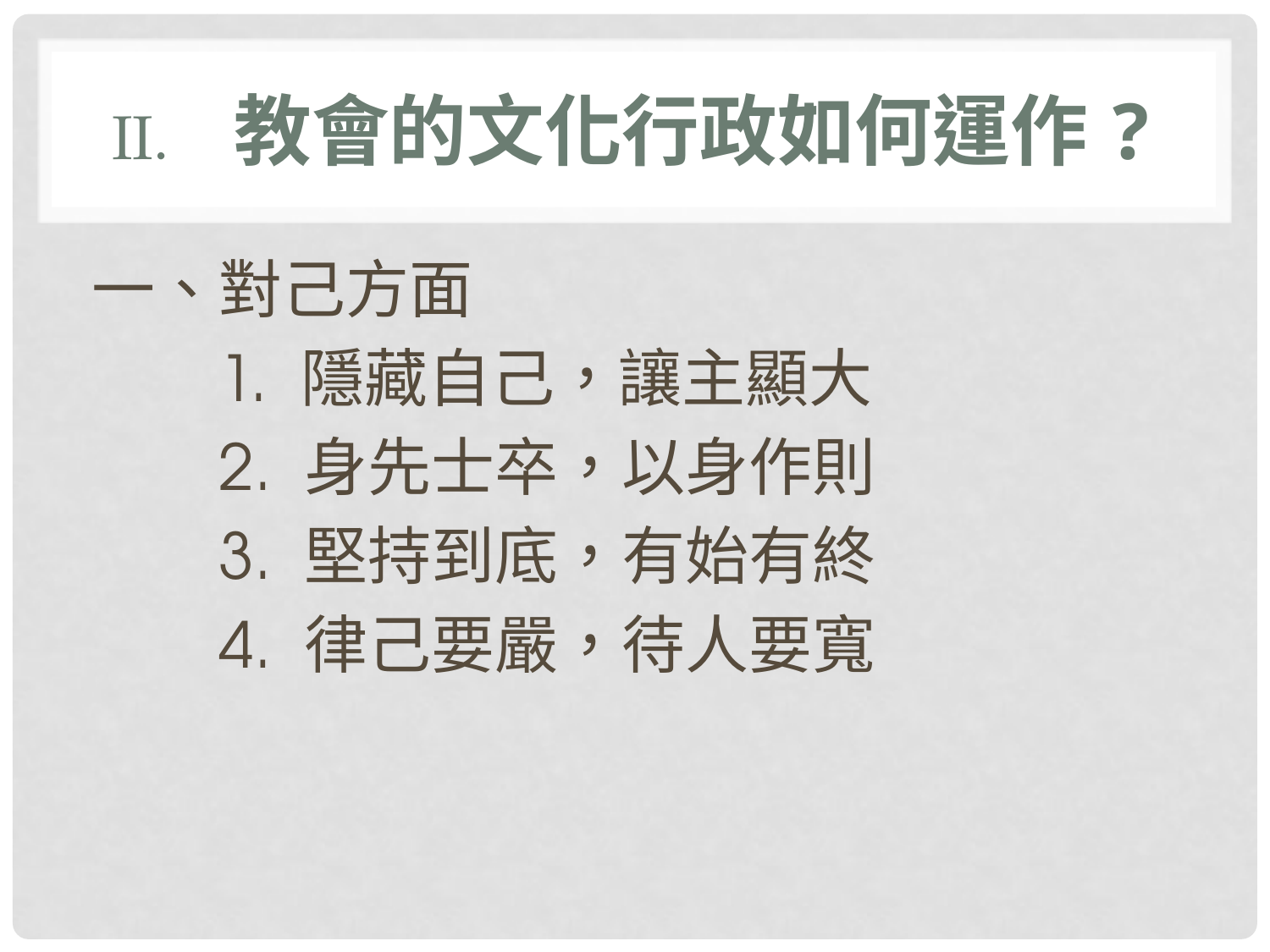

# II. 教會的文化行政如何運作?
一、對己方面
	1. 隱藏自己，讓主顯大
	2. 身先士卒，以身作則
	3. 堅持到底，有始有終
	4. 律己要嚴，待人要寬